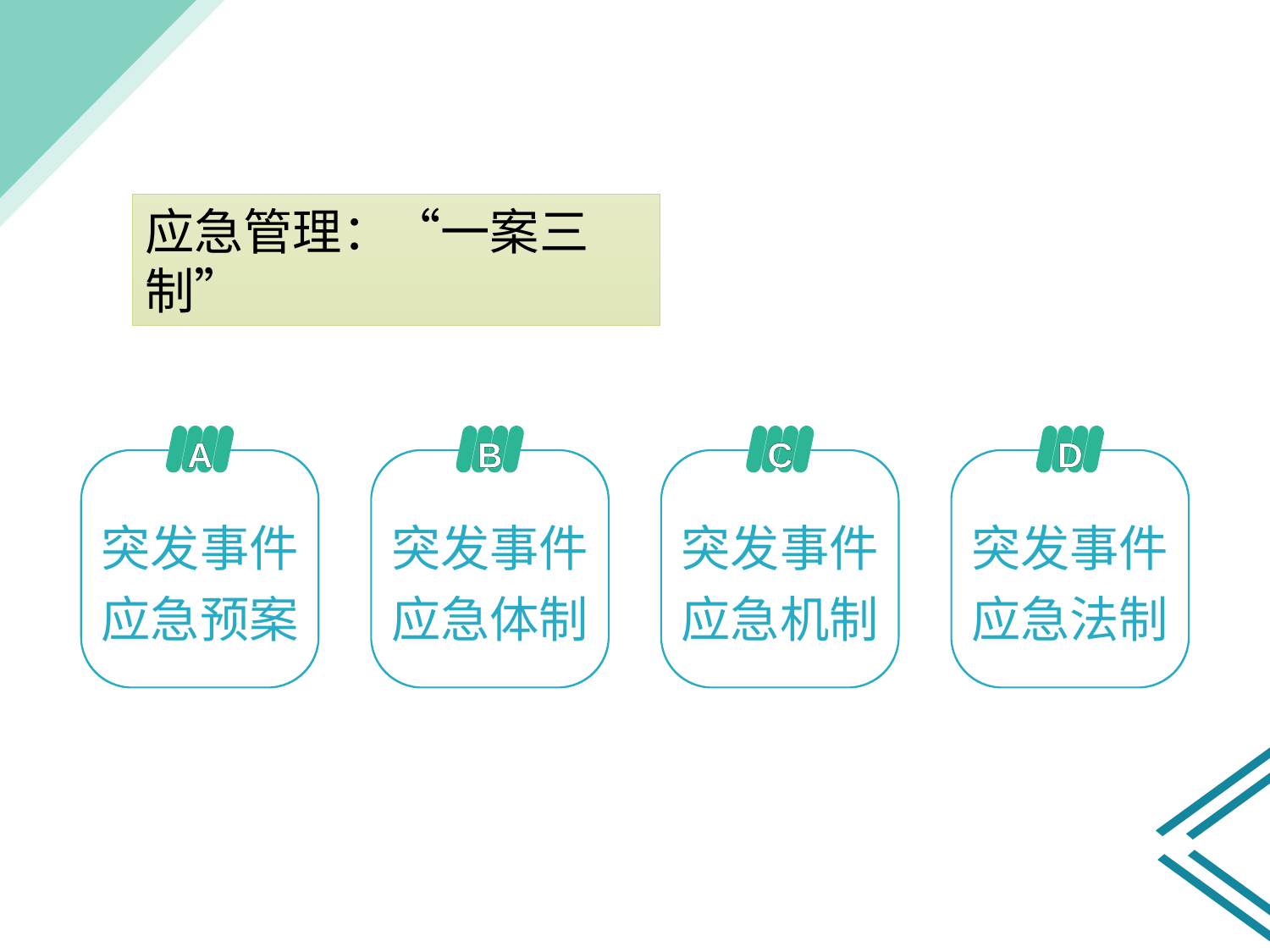

应急管理：“一案三制”
A
突发事件应急预案
B
突发事件应急体制
C
突发事件应急机制
D
突发事件应急法制